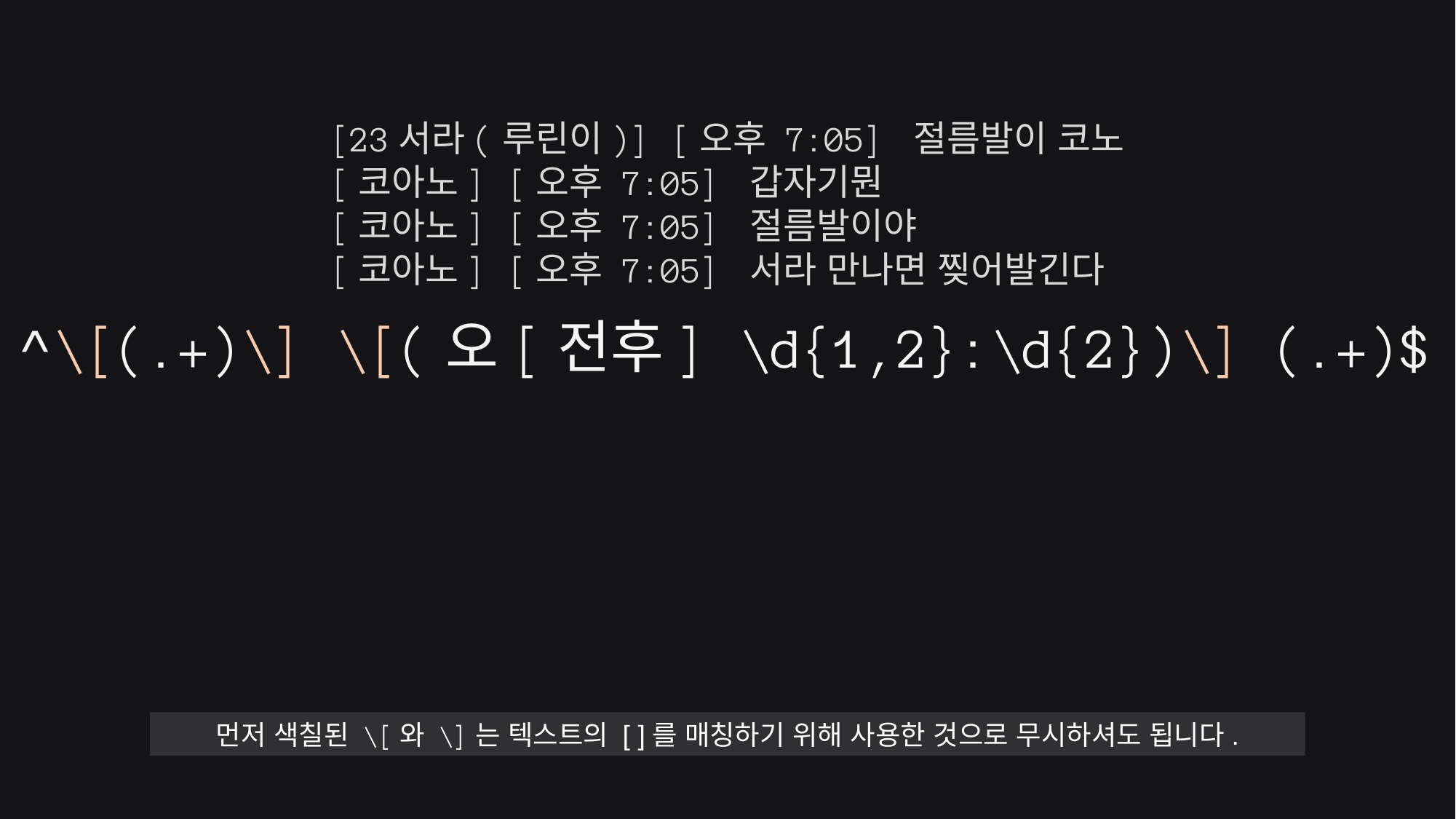

[23서라(루린이)] [오후 7:05] 절름발이 코노
[코아노] [오후 7:05] 갑자기뭔
[코아노] [오후 7:05] 절름발이야
[코아노] [오후 7:05] 서라 만나면 찢어발긴다
^\[(.+)\] \[(오[전후] \d{1,2}:\d{2})\] (.+)$
먼저 색칠된 \[와 \]는 텍스트의 [ ]를 매칭하기 위해 사용한 것으로 무시하셔도 됩니다.